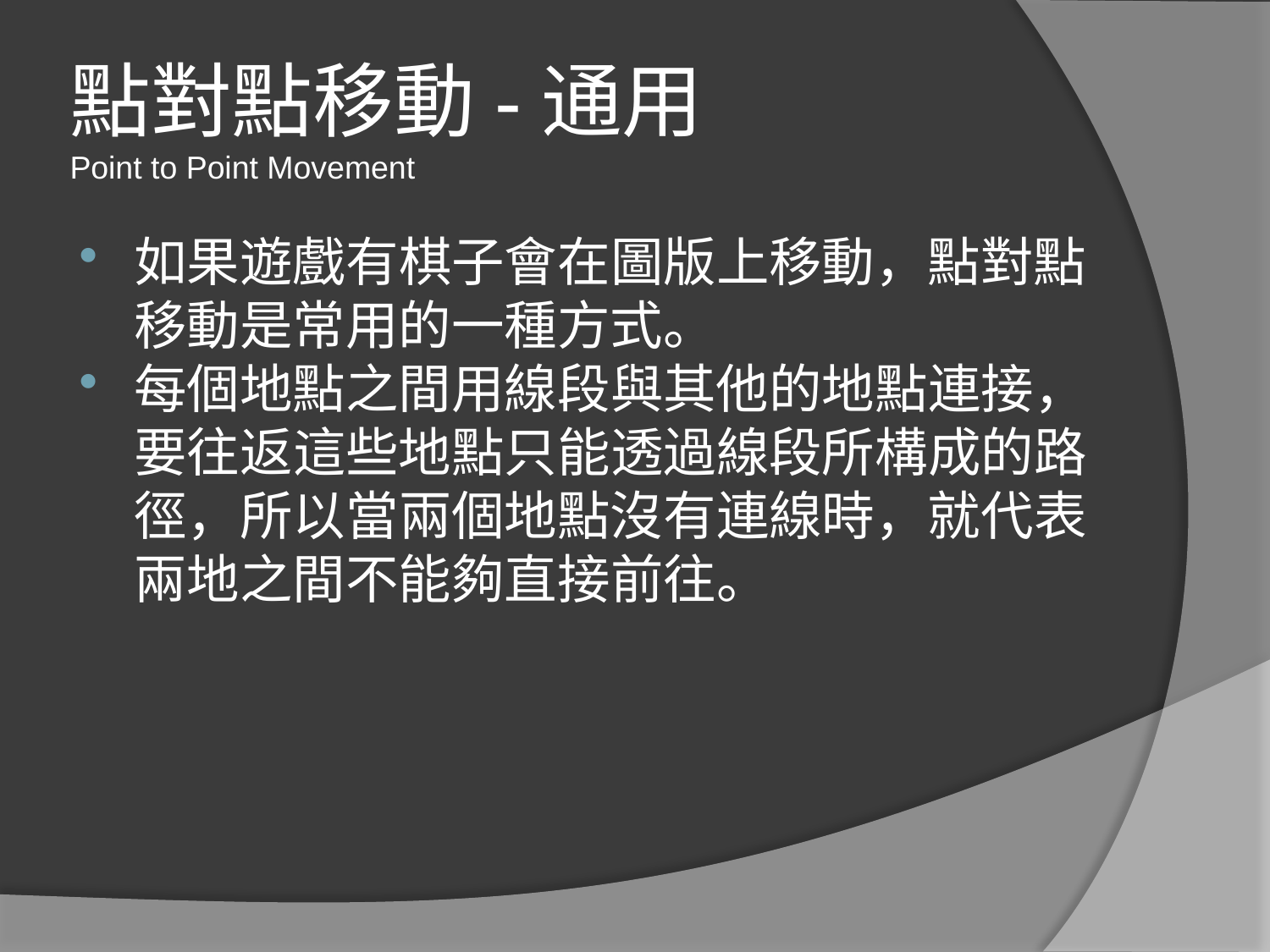

點對點移動-通用
Point to Point Movement
如果遊戲有棋子會在圖版上移動，點對點移動是常用的一種方式。
每個地點之間用線段與其他的地點連接，要往返這些地點只能透過線段所構成的路徑，所以當兩個地點沒有連線時，就代表兩地之間不能夠直接前往。